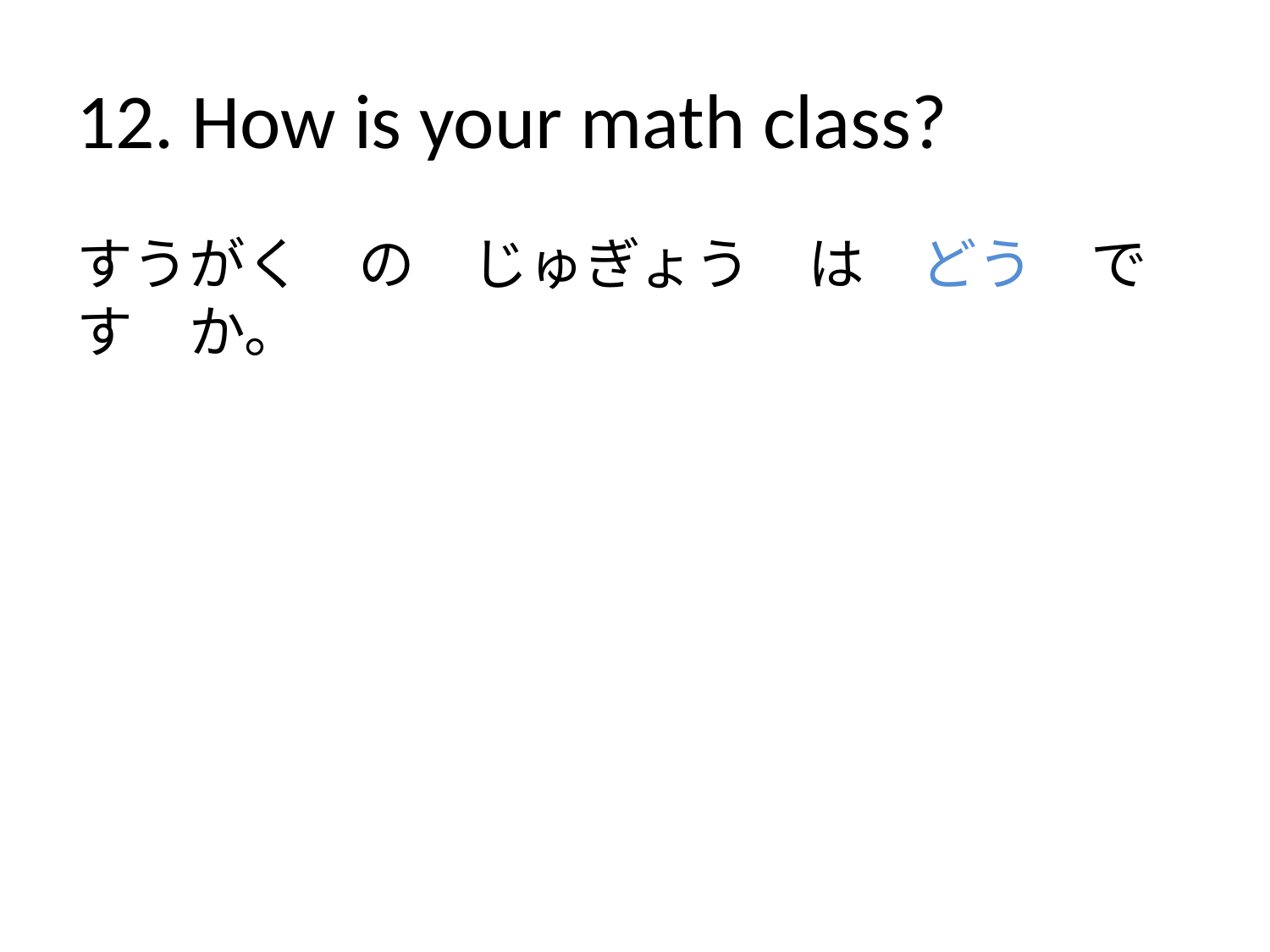

# 12. How is your math class?
すうがく　の　じゅぎょう　は　どう　です　か。